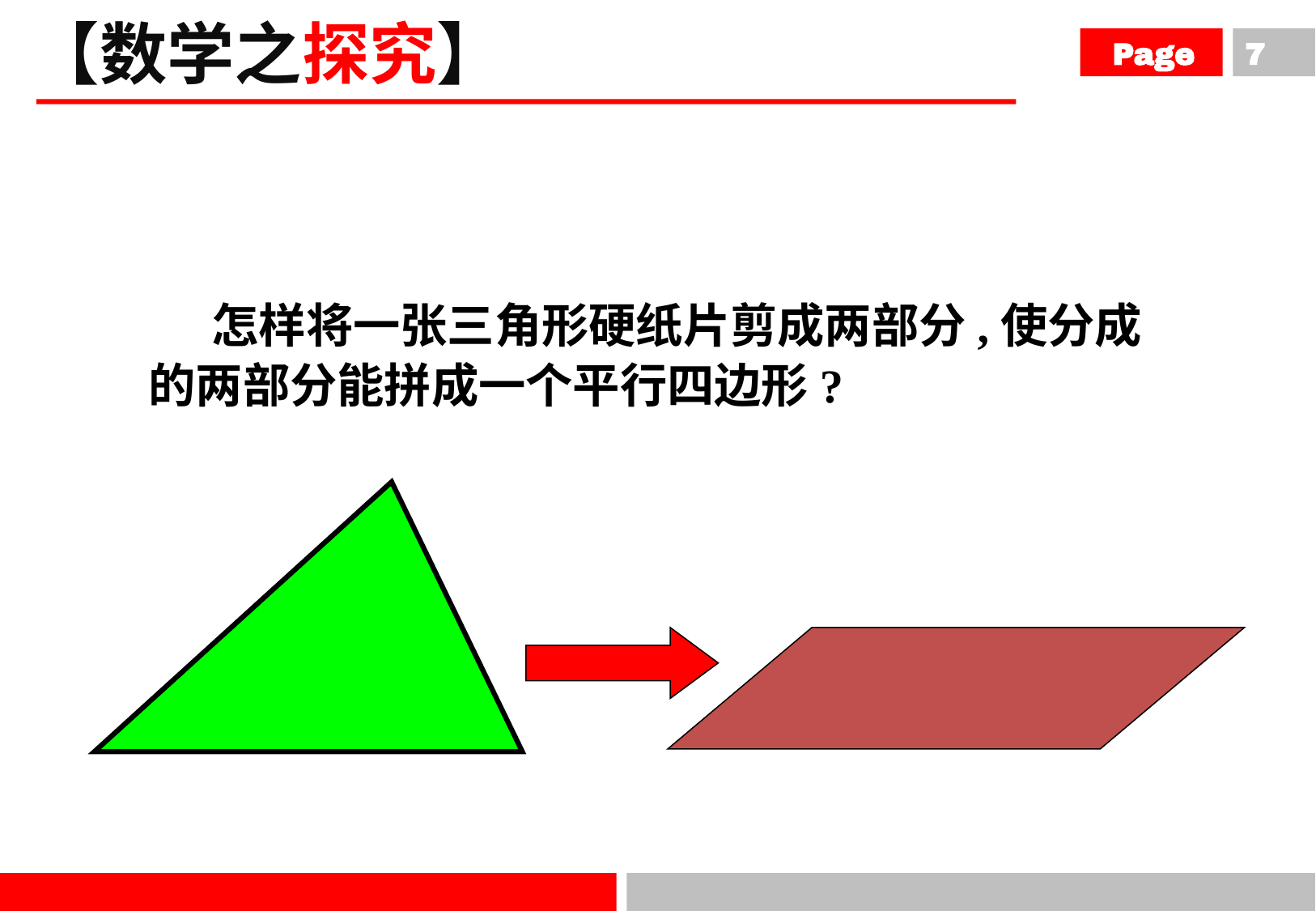

【数学之探究】
  Page
7

    怎样将一张三角形硬纸片剪成两部分,使分成的两部分能拼成一个平行四边形?